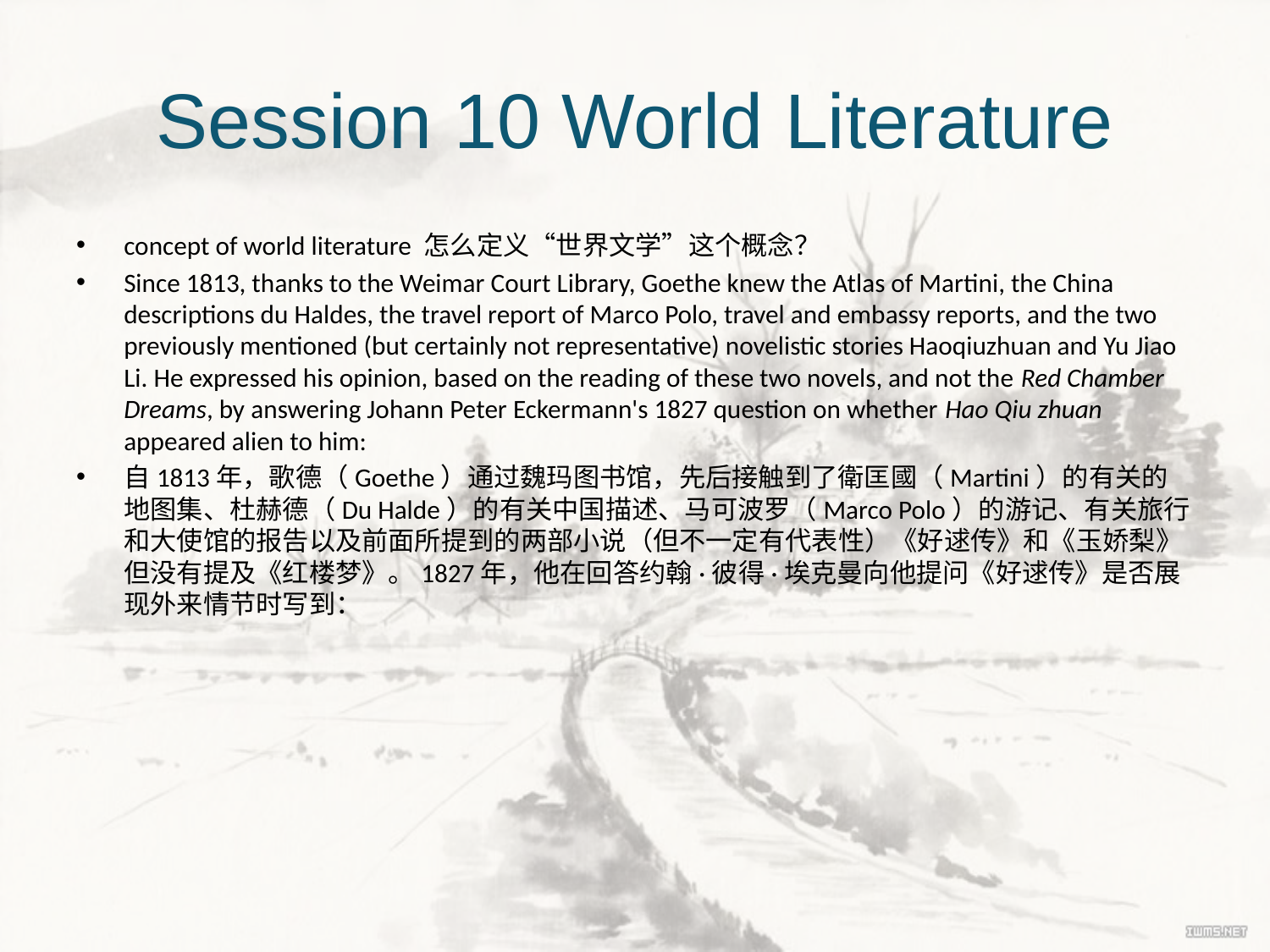

# Session 10 World Literature
concept of world literature 怎么定义“世界文学”这个概念？
Since 1813, thanks to the Weimar Court Library, Goethe knew the Atlas of Martini, the China descriptions du Haldes, the travel report of Marco Polo, travel and embassy reports, and the two previously mentioned (but certainly not representative) novelistic stories Haoqiuzhuan and Yu Jiao Li. He expressed his opinion, based on the reading of these two novels, and not the Red Chamber Dreams, by answering Johann Peter Eckermann's 1827 question on whether Hao Qiu zhuan appeared alien to him:
自1813年，歌德（Goethe）通过魏玛图书馆，先后接触到了衛匡國（Martini）的有关的地图集、杜赫德（Du Halde）的有关中国描述、马可波罗（Marco Polo）的游记、有关旅行和大使馆的报告以及前面所提到的两部小说（但不一定有代表性）《好逑传》和《玉娇梨》但没有提及《红楼梦》。1827年，他在回答约翰·彼得·埃克曼向他提问《好逑传》是否展现外来情节时写到：